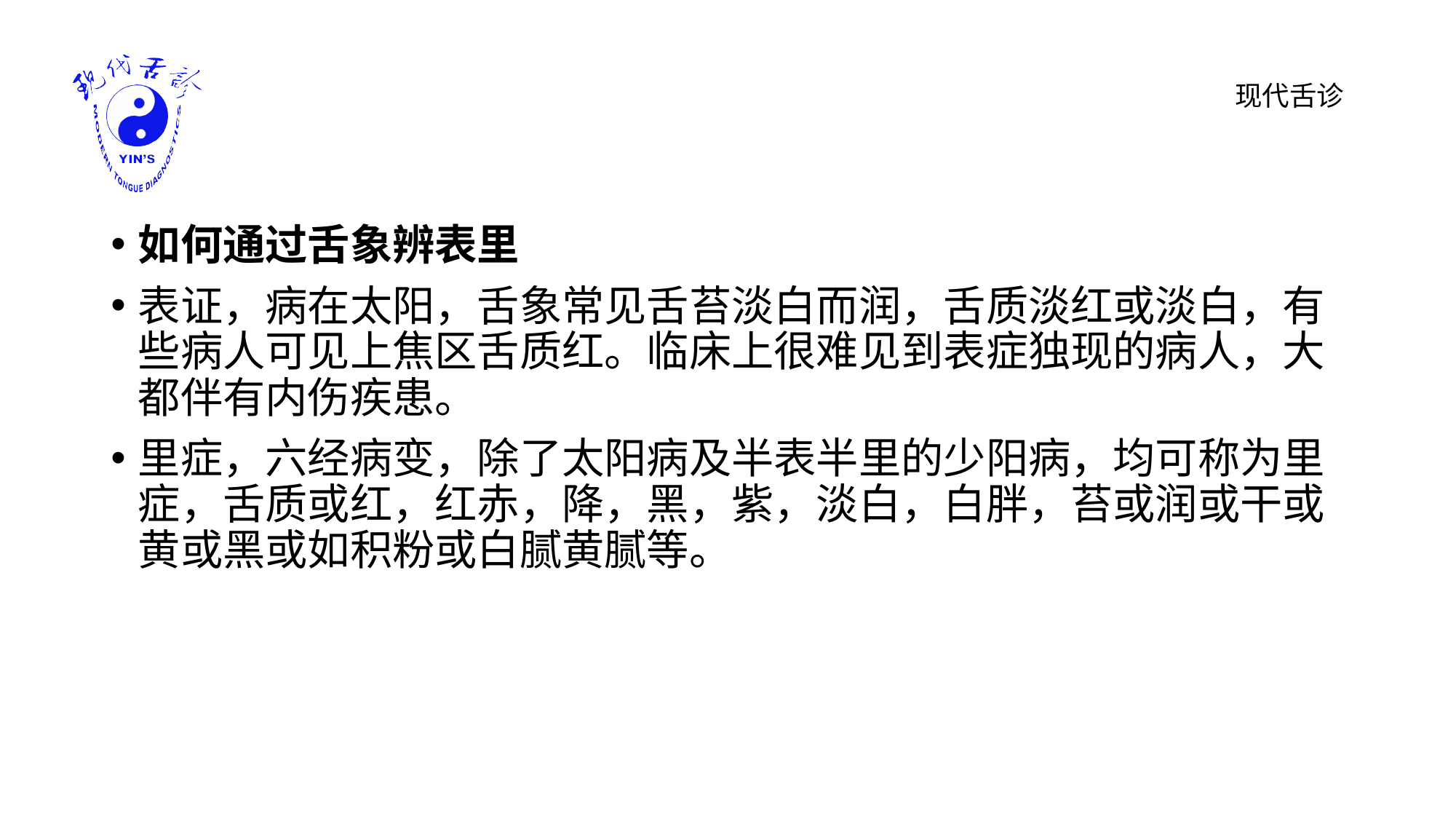

如何通过舌象辨表里
表证，病在太阳，舌象常见舌苔淡白而润，舌质淡红或淡白，有些病人可见上焦区舌质红。临床上很难见到表症独现的病人，大都伴有内伤疾患。
里症，六经病变，除了太阳病及半表半里的少阳病，均可称为里症，舌质或红，红赤，降，黑，紫，淡白，白胖，苔或润或干或黄或黑或如积粉或白腻黄腻等。